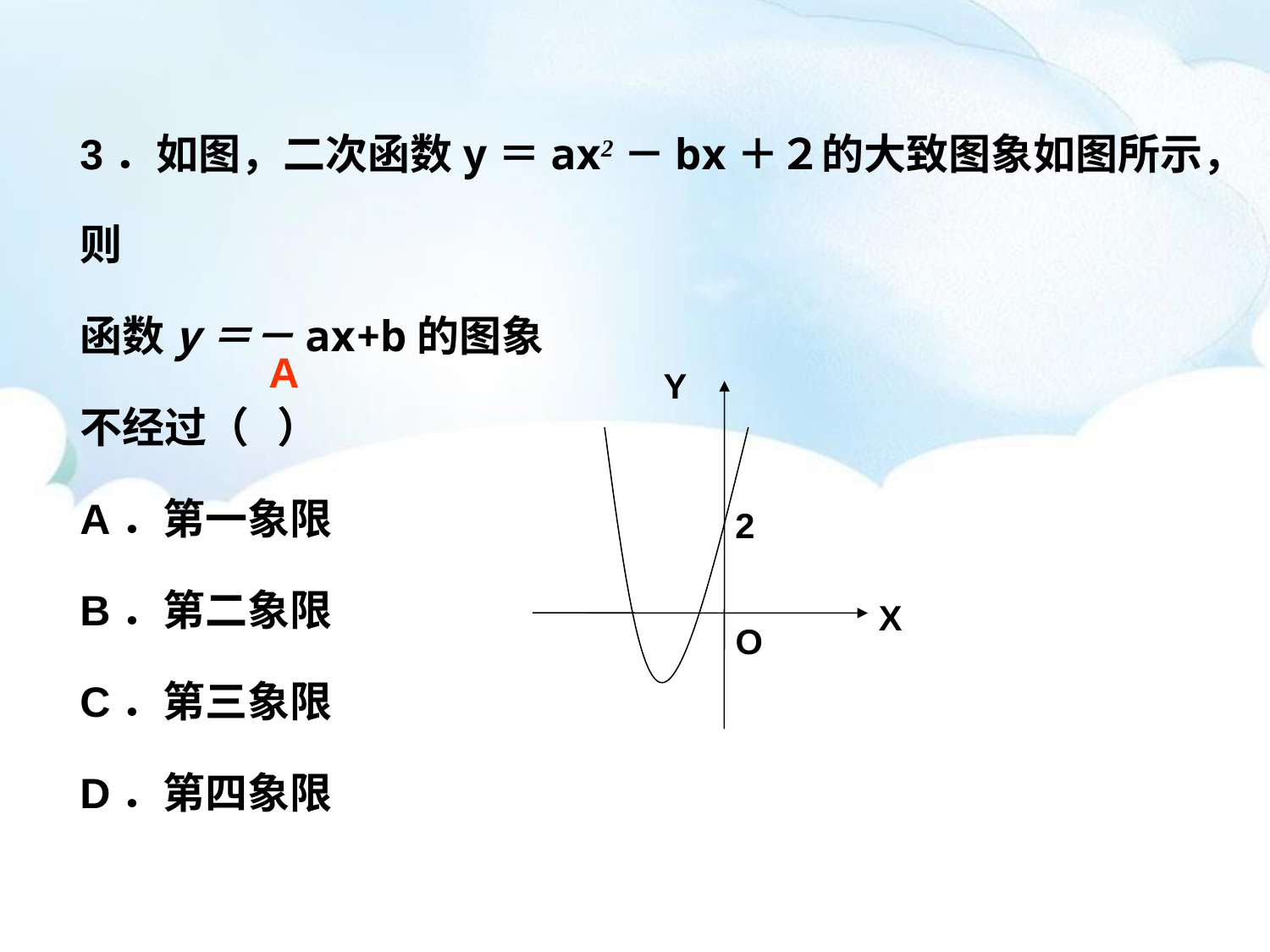

3．如图，二次函数y＝ax2－bx＋２的大致图象如图所示，则
函数y＝－ax+b的图象
不经过（   ）
A．第一象限
B．第二象限
C．第三象限
D．第四象限
A
Y

2
X

O